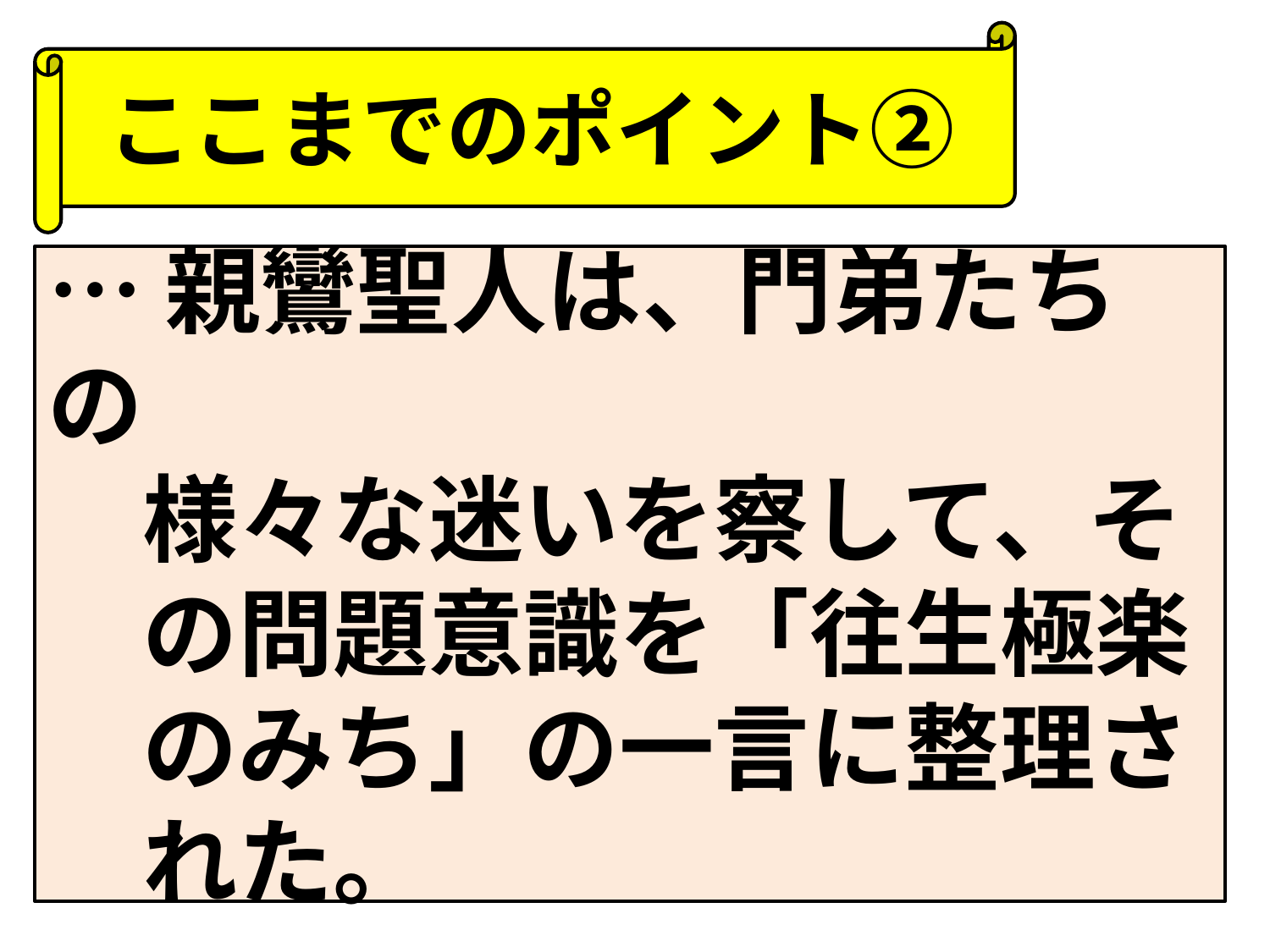

ここまでのポイント②
…親鸞聖人は、門弟たちの
　様々な迷いを察して、そ
　の問題意識を「往生極楽
　のみち」の一言に整理さ
　れた。